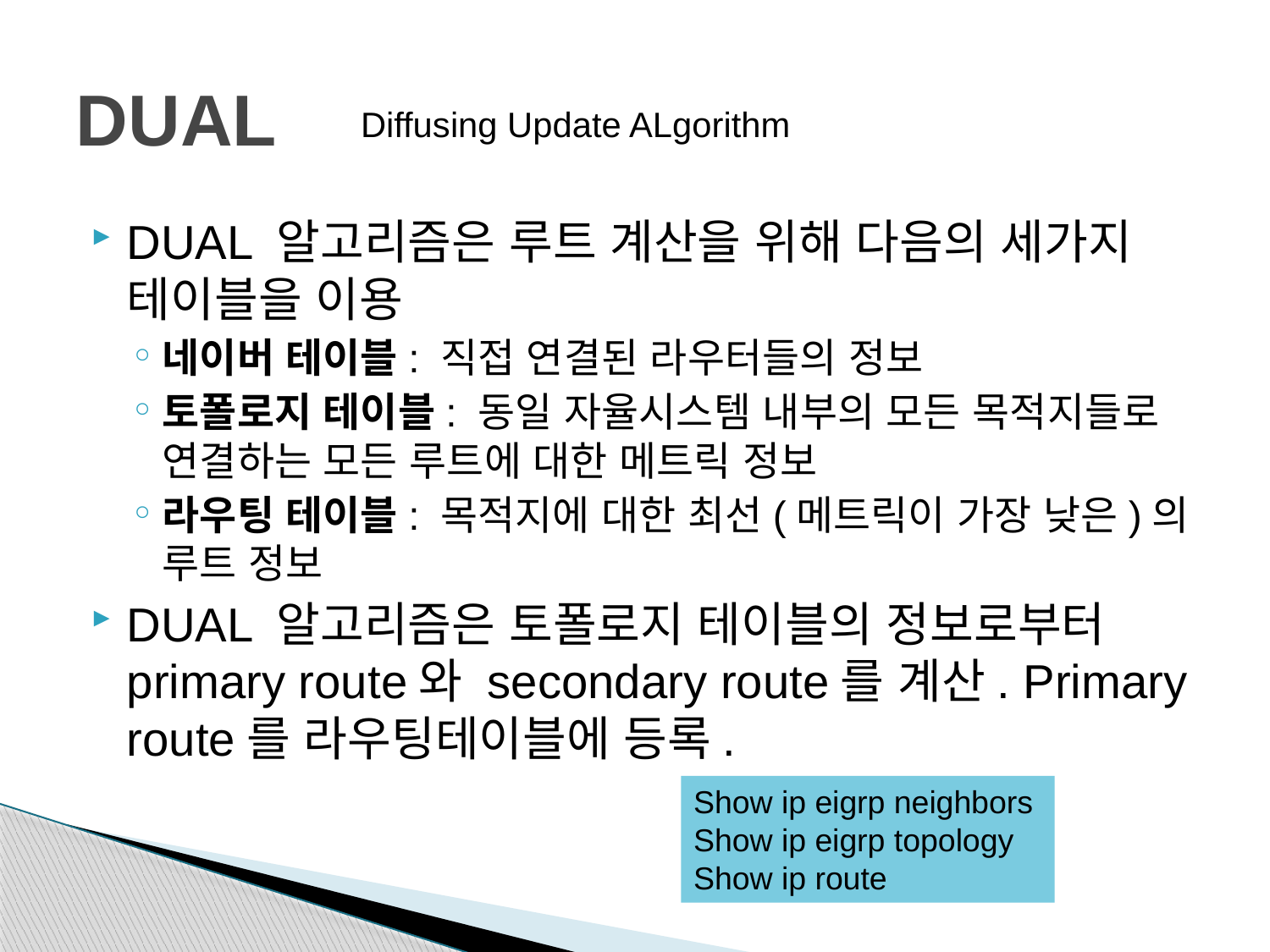

# DUAL
Diffusing Update ALgorithm
DUAL 알고리즘은 루트 계산을 위해 다음의 세가지 테이블을 이용
네이버 테이블: 직접 연결된 라우터들의 정보
토폴로지 테이블: 동일 자율시스템 내부의 모든 목적지들로 연결하는 모든 루트에 대한 메트릭 정보
라우팅 테이블: 목적지에 대한 최선(메트릭이 가장 낮은)의 루트 정보
DUAL 알고리즘은 토폴로지 테이블의 정보로부터 primary route와 secondary route를 계산. Primary route를 라우팅테이블에 등록.
Show ip eigrp neighbors
Show ip eigrp topology
Show ip route